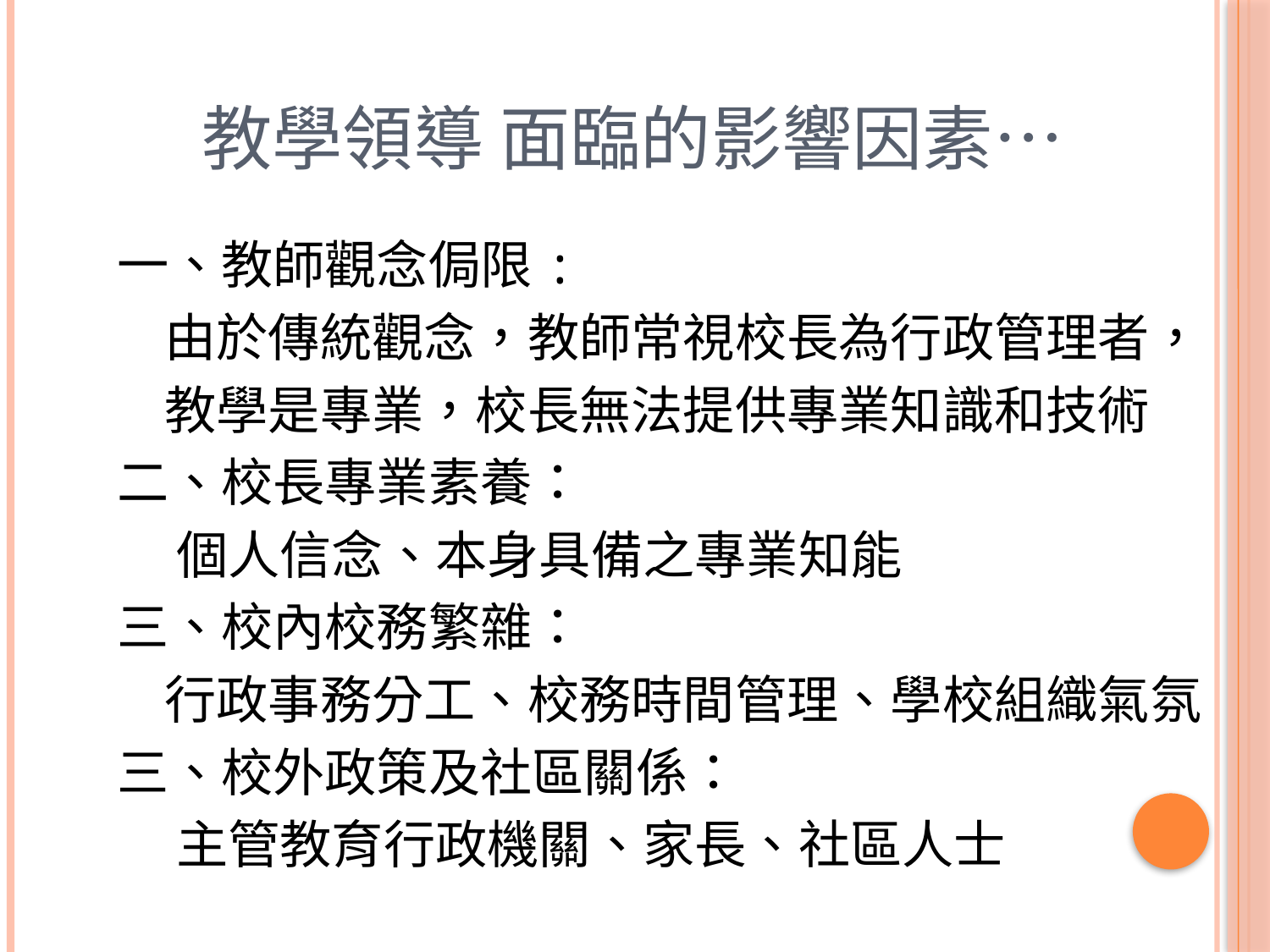

# 教學領導 面臨的影響因素…
一、教師觀念侷限:
   由於傳統觀念，教師常視校長為行政管理者，
   教學是專業，校長無法提供專業知識和技術
二、校長專業素養：
    個人信念、本身具備之專業知能
三、校內校務繁雜：
   行政事務分工、校務時間管理、學校組織氣氛
三、校外政策及社區關係：
    主管教育行政機關、家長、社區人士